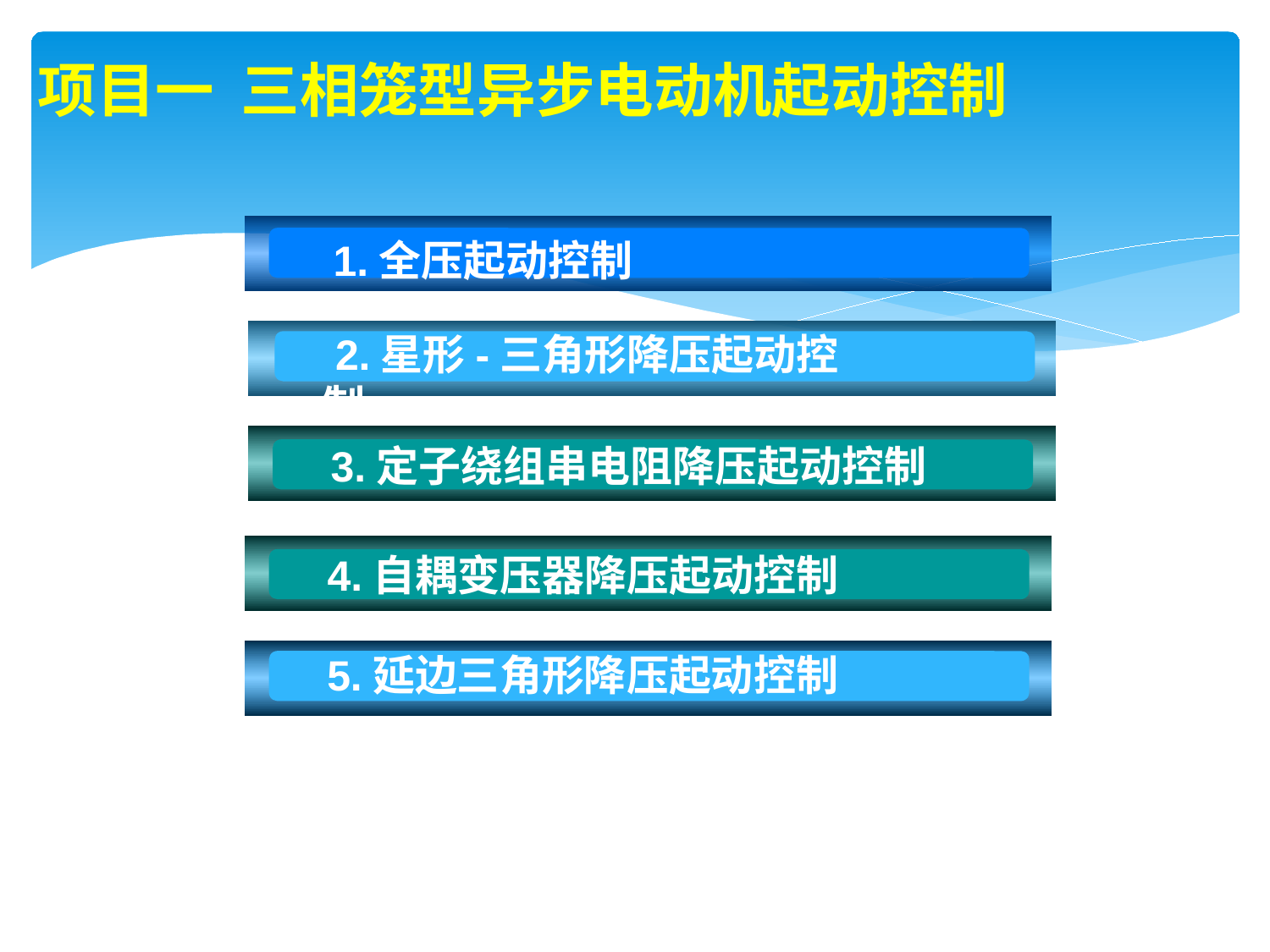

# 项目一  三相笼型异步电动机起动控制

 1.全压起动控制

 2.星形-三角形降压起动控制

 3.定子绕组串电阻降压起动控制

 4. 机床电气线路的安装
 4.自耦变压器降压起动控制

 5.延边三角形降压起动控制